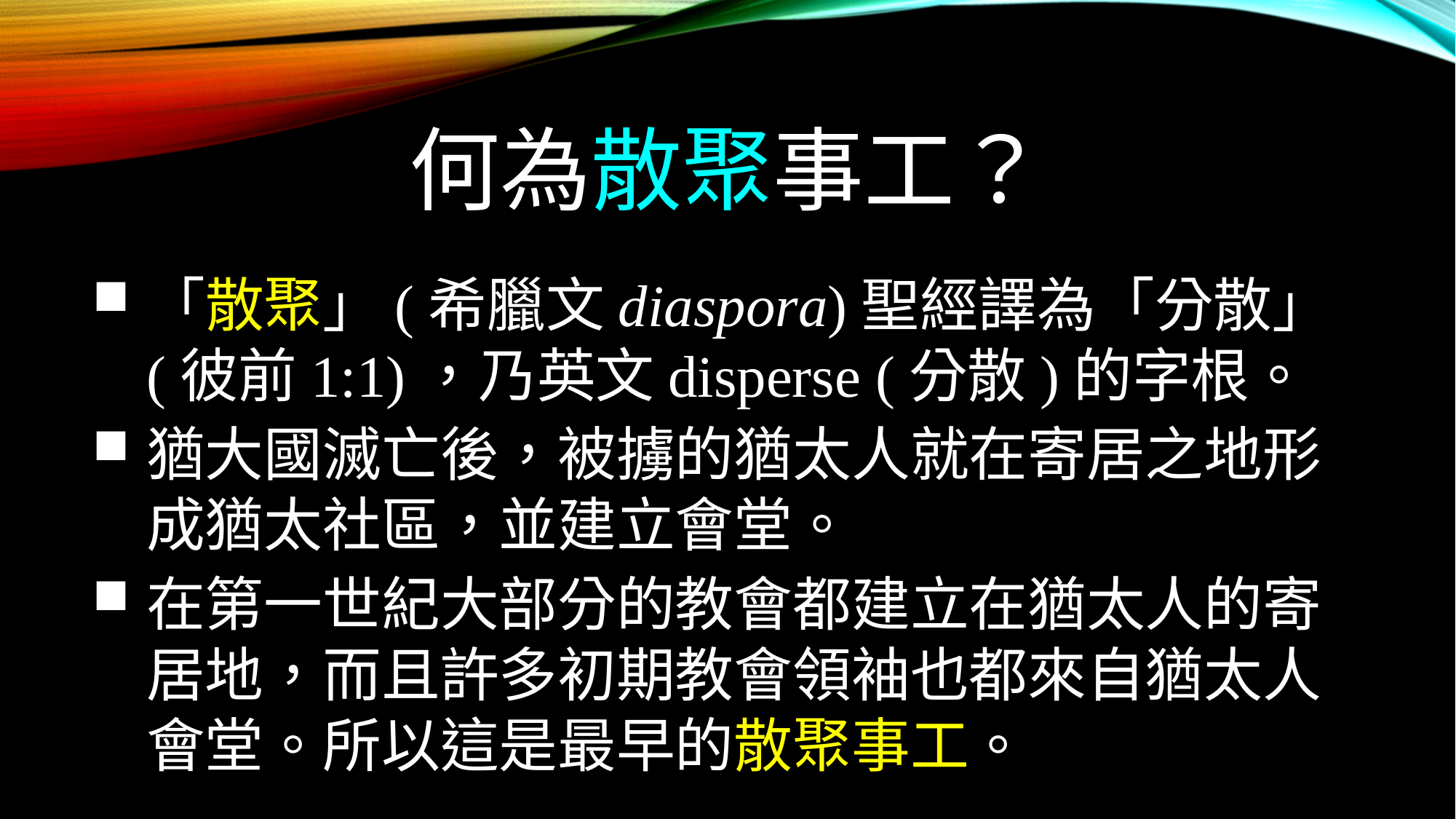

# 何為散聚事工？
「散聚」(希臘文diaspora)聖經譯為「分散」(彼前1:1)，乃英文disperse (分散)的字根。
猶大國滅亡後，被擄的猶太人就在寄居之地形成猶太社區，並建立會堂。
在第一世紀大部分的教會都建立在猶太人的寄居地，而且許多初期教會領袖也都來自猶太人會堂。所以這是最早的散聚事工。